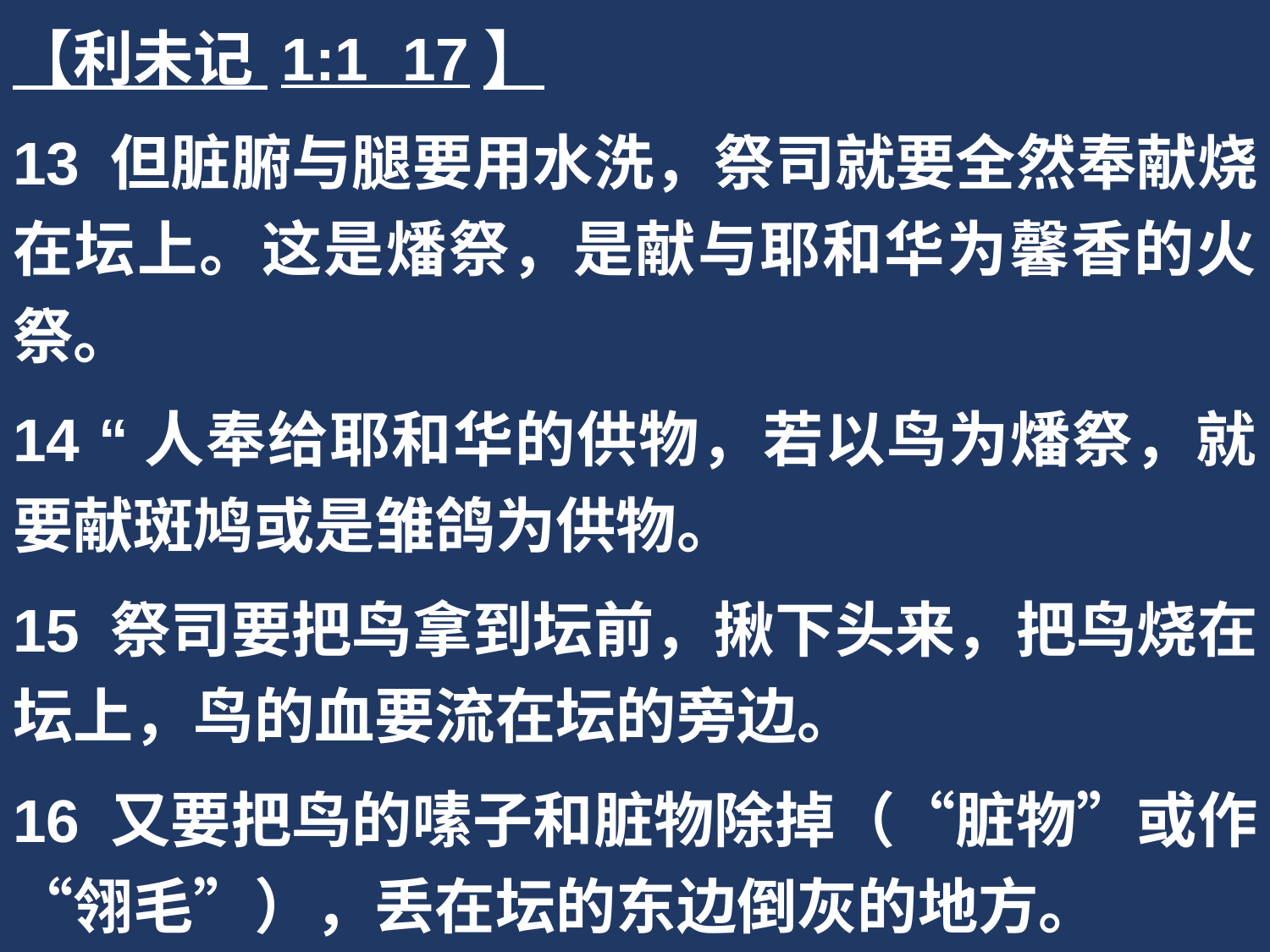

【利未记 1:1_17】
13 但脏腑与腿要用水洗，祭司就要全然奉献烧在坛上。这是燔祭，是献与耶和华为馨香的火祭。
14 “人奉给耶和华的供物，若以鸟为燔祭，就要献斑鸠或是雏鸽为供物。
15 祭司要把鸟拿到坛前，揪下头来，把鸟烧在坛上，鸟的血要流在坛的旁边。
16 又要把鸟的嗉子和脏物除掉（“脏物”或作“翎毛”），丢在坛的东边倒灰的地方。